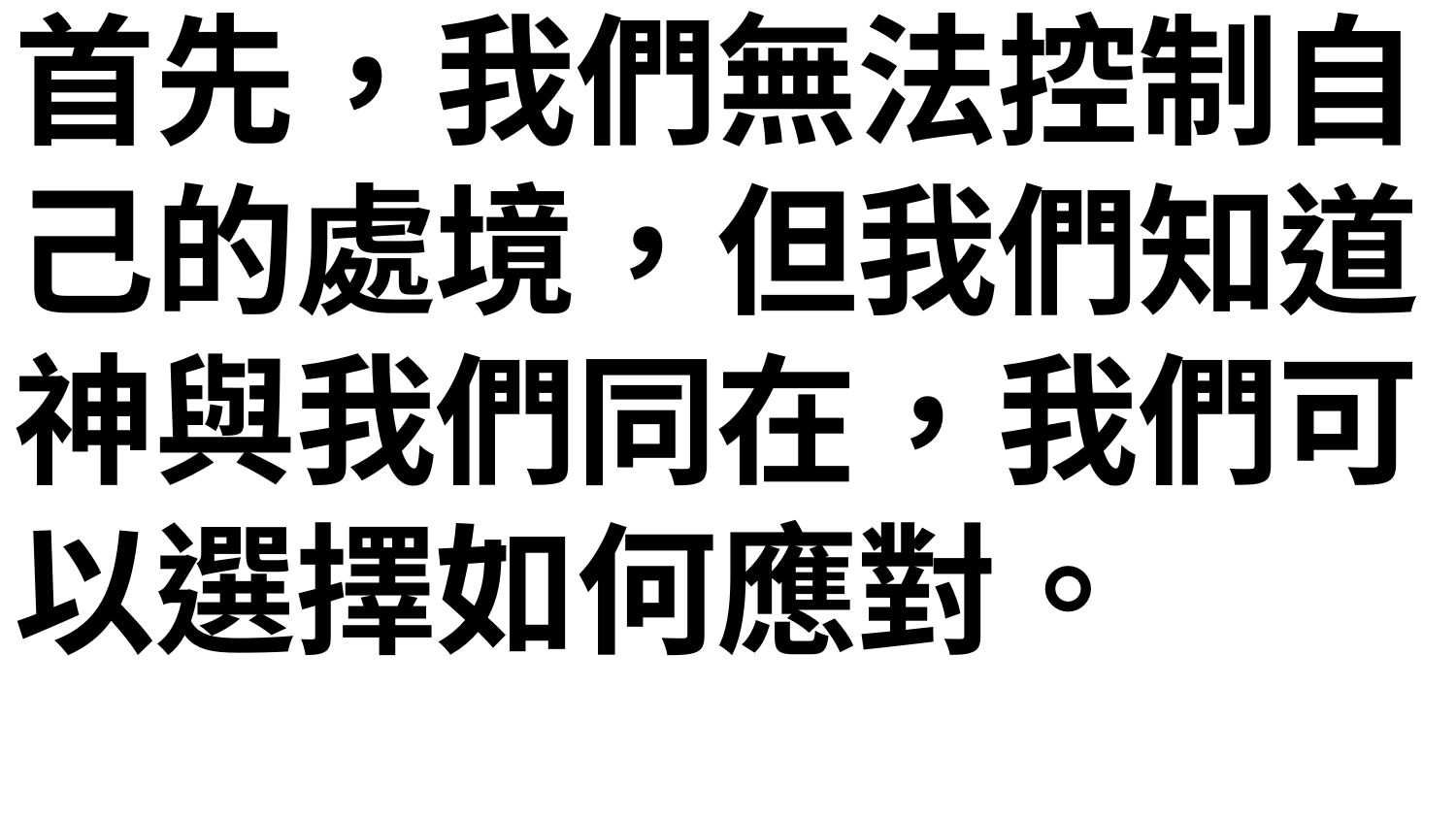

首先，我們無法控制自己的處境，但我們知道神與我們同在，我們可以選擇如何應對。